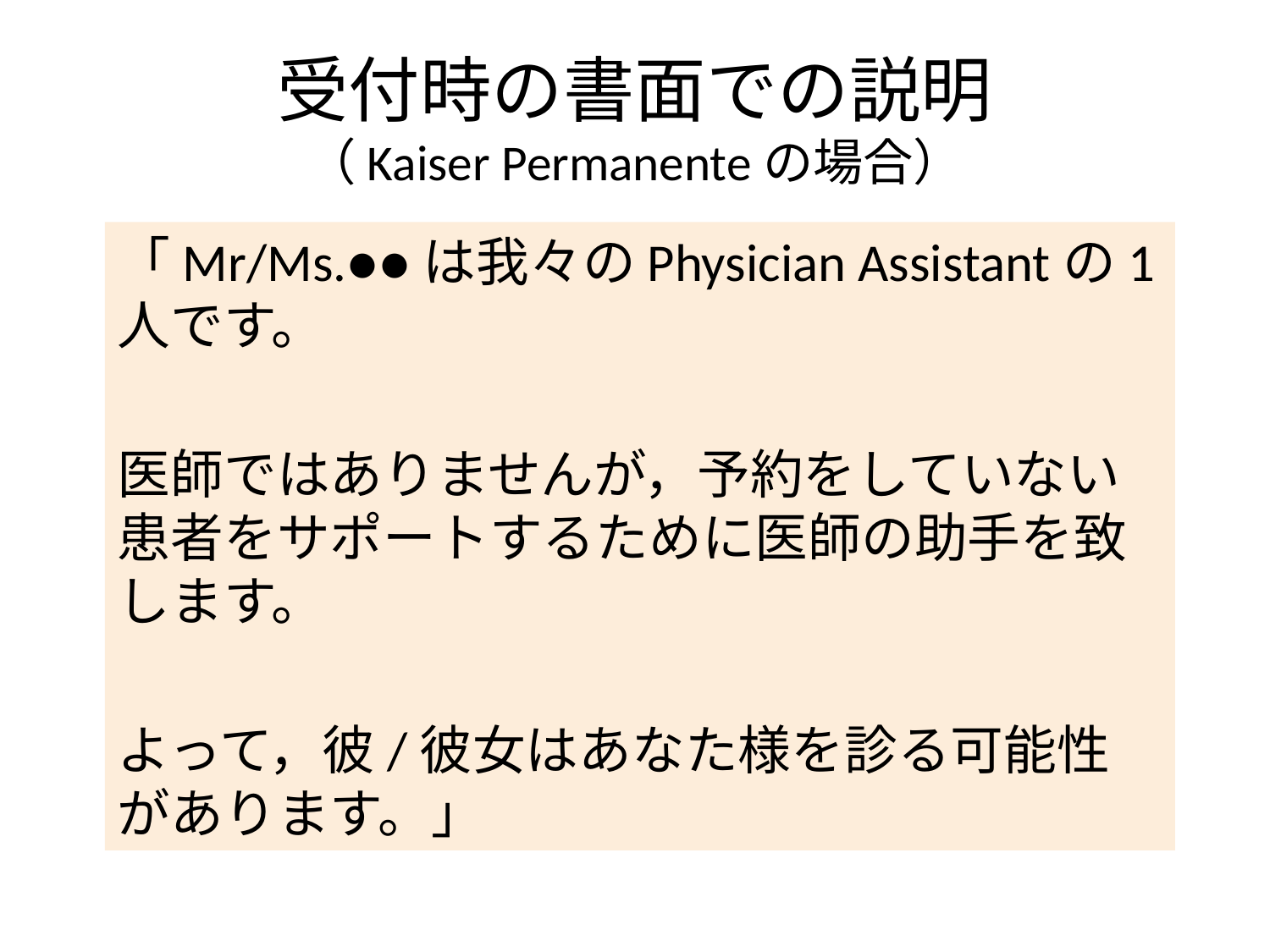

# 受付時の書面での説明 （Kaiser Permanenteの場合）
「Mr/Ms.●●は我々のPhysician Assistantの1人です。

医師ではありませんが，予約をしていない患者をサポートするために医師の助手を致します。

よって，彼/彼女はあなた様を診る可能性があります。」